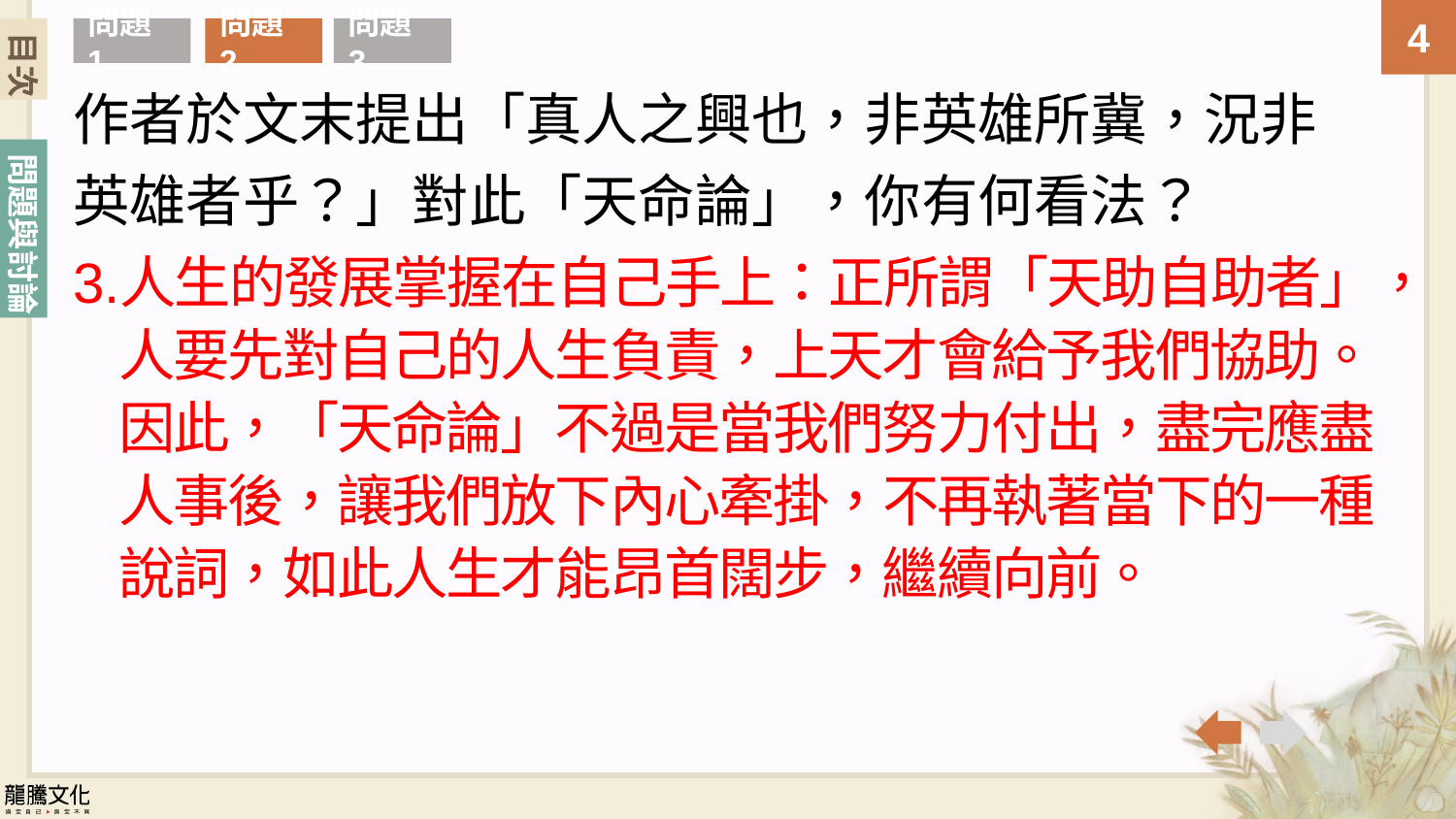

目次
問題1
問題2
問題3
作者於文末提出「真人之興也，非英雄所冀，況非英雄者乎？」對此「天命論」，你有何看法？
人生的發展掌握在自己手上：正所謂「天助自助者」，人要先對自己的人生負責，上天才會給予我們協助。因此，「天命論」不過是當我們努力付出，盡完應盡人事後，讓我們放下內心牽掛，不再執著當下的一種說詞，如此人生才能昂首闊步，繼續向前。